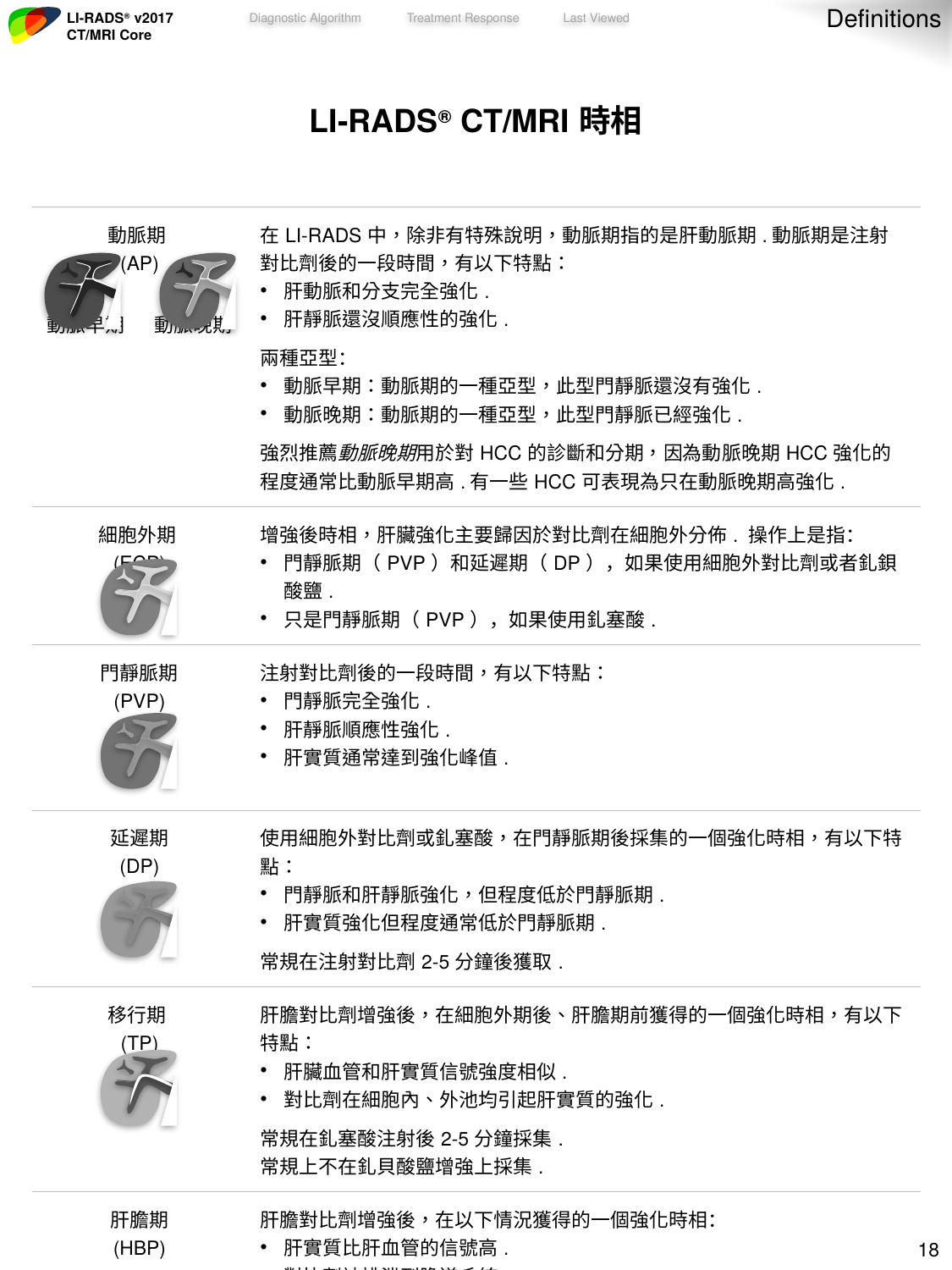

Definitions
| LI-RADS® CT/MRI時相 |  |  |
| --- | --- | --- |
| 動脈期 (AP) |  | 在LI-RADS中，除非有特殊說明，動脈期指的是肝動脈期.動脈期是注射對比劑後的一段時間，有以下特點： 肝動脈和分支完全強化. 肝靜脈還沒順應性的強化. 兩種亞型： 動脈早期：動脈期的一種亞型，此型門靜脈還沒有強化. 動脈晚期：動脈期的一種亞型，此型門靜脈已經強化. 強烈推薦動脈晚期用於對HCC的診斷和分期，因為動脈晚期HCC強化的程度通常比動脈早期高.有一些HCC可表現為只在動脈晚期高強化. |
| 動脈早期 | 動脈晚期 |  |
| 細胞外期 (ECP) |  | 增強後時相，肝臟強化主要歸因於對比劑在細胞外分佈. 操作上是指： 門靜脈期（PVP）和延遲期（DP），如果使用細胞外對比劑或者釓鋇酸鹽. 只是門靜脈期（PVP），如果使用釓塞酸. |
| 門靜脈期 (PVP) |  | 注射對比劑後的一段時間，有以下特點：  門靜脈完全強化. 肝靜脈順應性強化. 肝實質通常達到強化峰值. |
| 延遲期 (DP) |  | 使用細胞外對比劑或釓塞酸，在門靜脈期後採集的一個強化時相，有以下特點： 門靜脈和肝靜脈強化，但程度低於門靜脈期. 肝實質強化但程度通常低於門靜脈期. 常規在注射對比劑2-5分鐘後獲取. |
| 移行期 (TP) |  | 肝膽對比劑增強後，在細胞外期後、肝膽期前獲得的一個強化時相，有以下特點： 肝臟血管和肝實質信號強度相似. 對比劑在細胞內、外池均引起肝實質的強化. 常規在釓塞酸注射後2-5分鐘採集. 常規上不在釓貝酸鹽增強上採集. |
| 肝膽期 (HBP) |  | 肝膽對比劑增強後，在以下情況獲得的一個強化時相： 肝實質比肝血管的信號高. 對比劑被排泄到膽道系統. 常規在釓塞酸注射後20分鐘採集. 常規上不在釓貝酸鹽增強上採集. 如果要獲取，常規在注射釓鋇酸鹽後1-3小時獲取. 如果肝臟的信號不是比肝血管高，那麼肝膽期為次優的. |

18